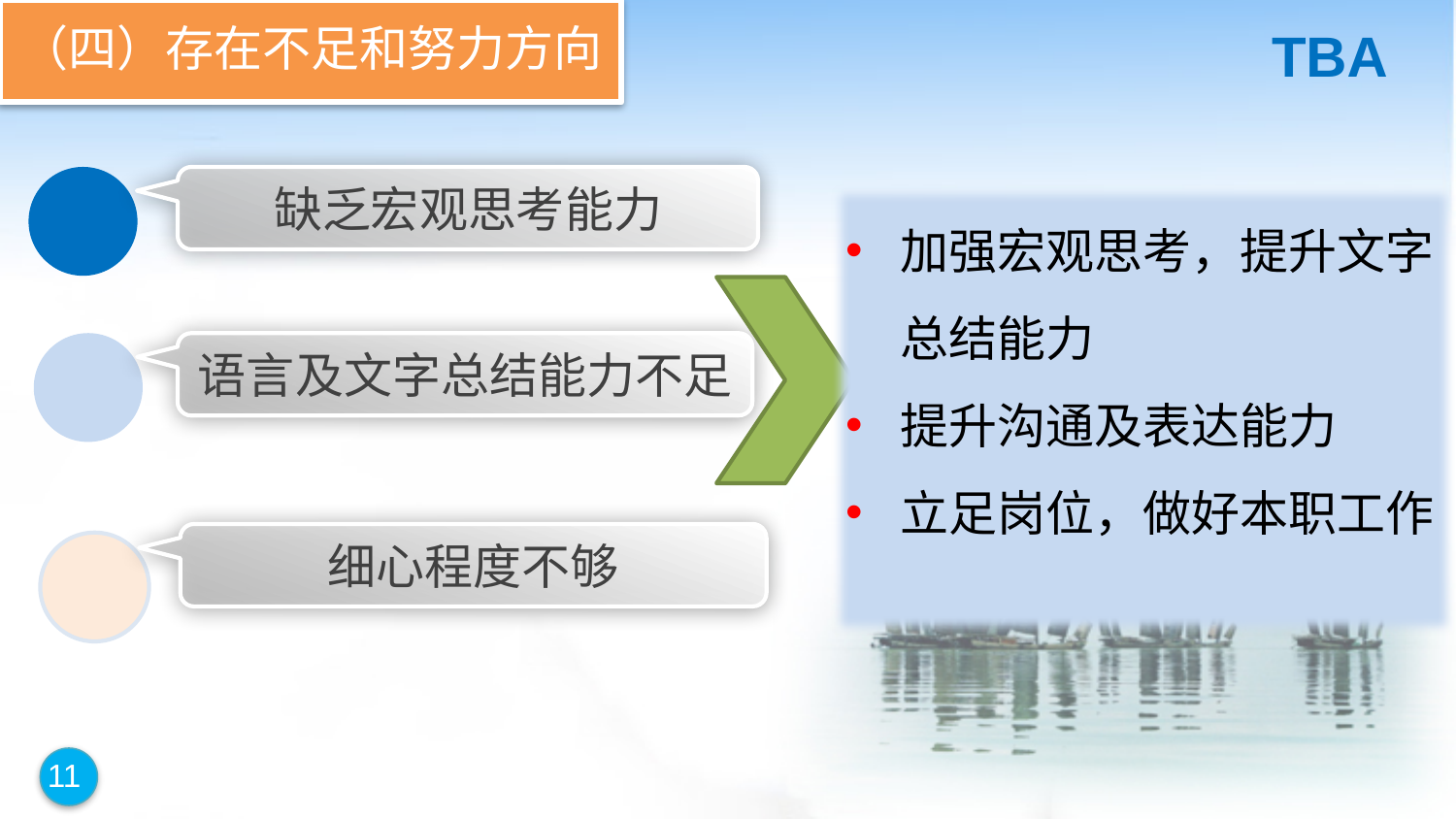

（四）存在不足和努力方向

缺乏宏观思考能力
加强宏观思考，提升文字总结能力
提升沟通及表达能力
立足岗位，做好本职工作

语言及文字总结能力不足
细心程度不够

11